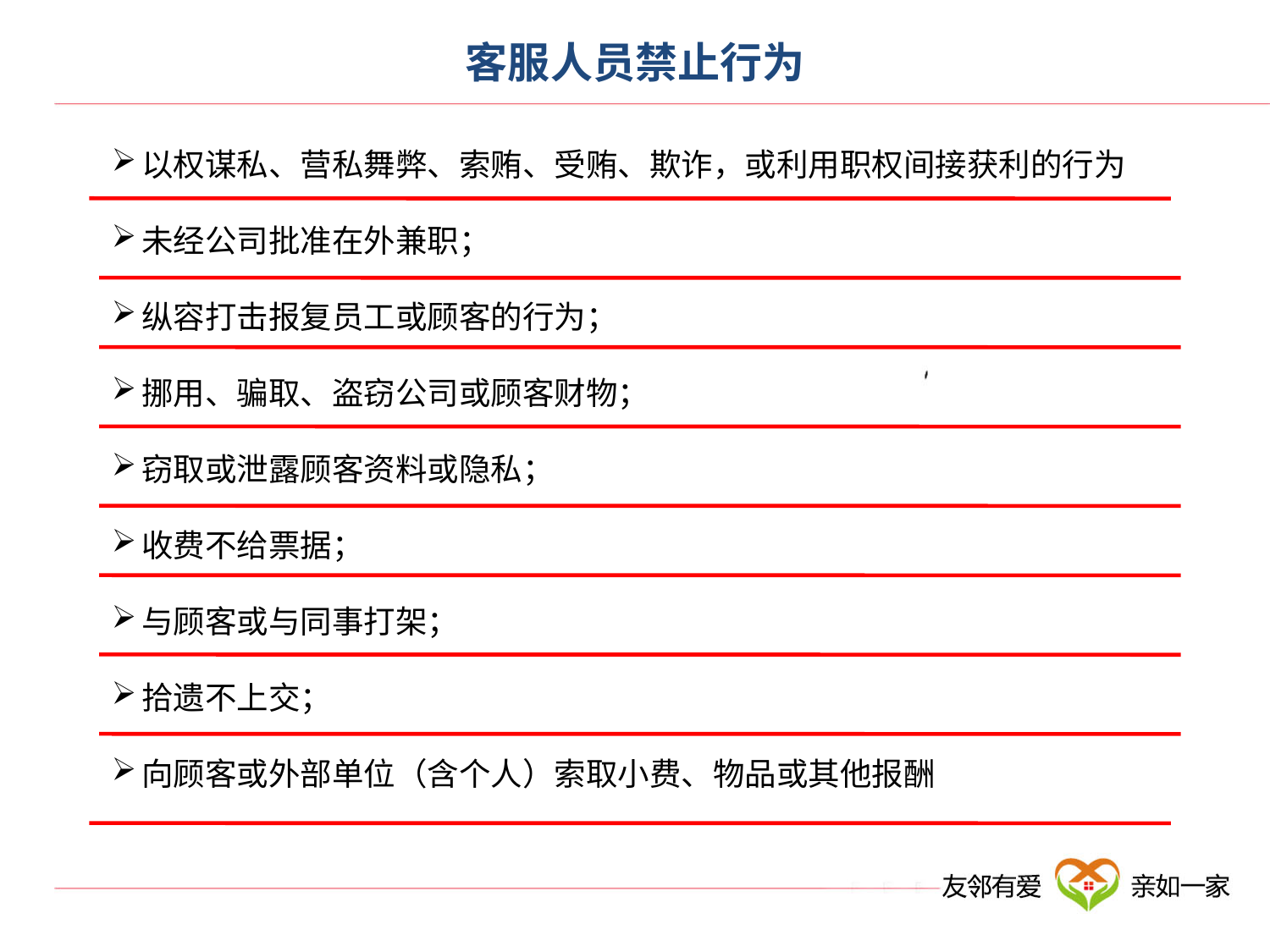

# 客服人员禁止行为
以权谋私、营私舞弊、索贿、受贿、欺诈，或利用职权间接获利的行为

未经公司批准在外兼职；

纵容打击报复员工或顾客的行为；

挪用、骗取、盗窃公司或顾客财物；

窃取或泄露顾客资料或隐私；

收费不给票据；

与顾客或与同事打架；

拾遗不上交；

向顾客或外部单位（含个人）索取小费、物品或其他报酬